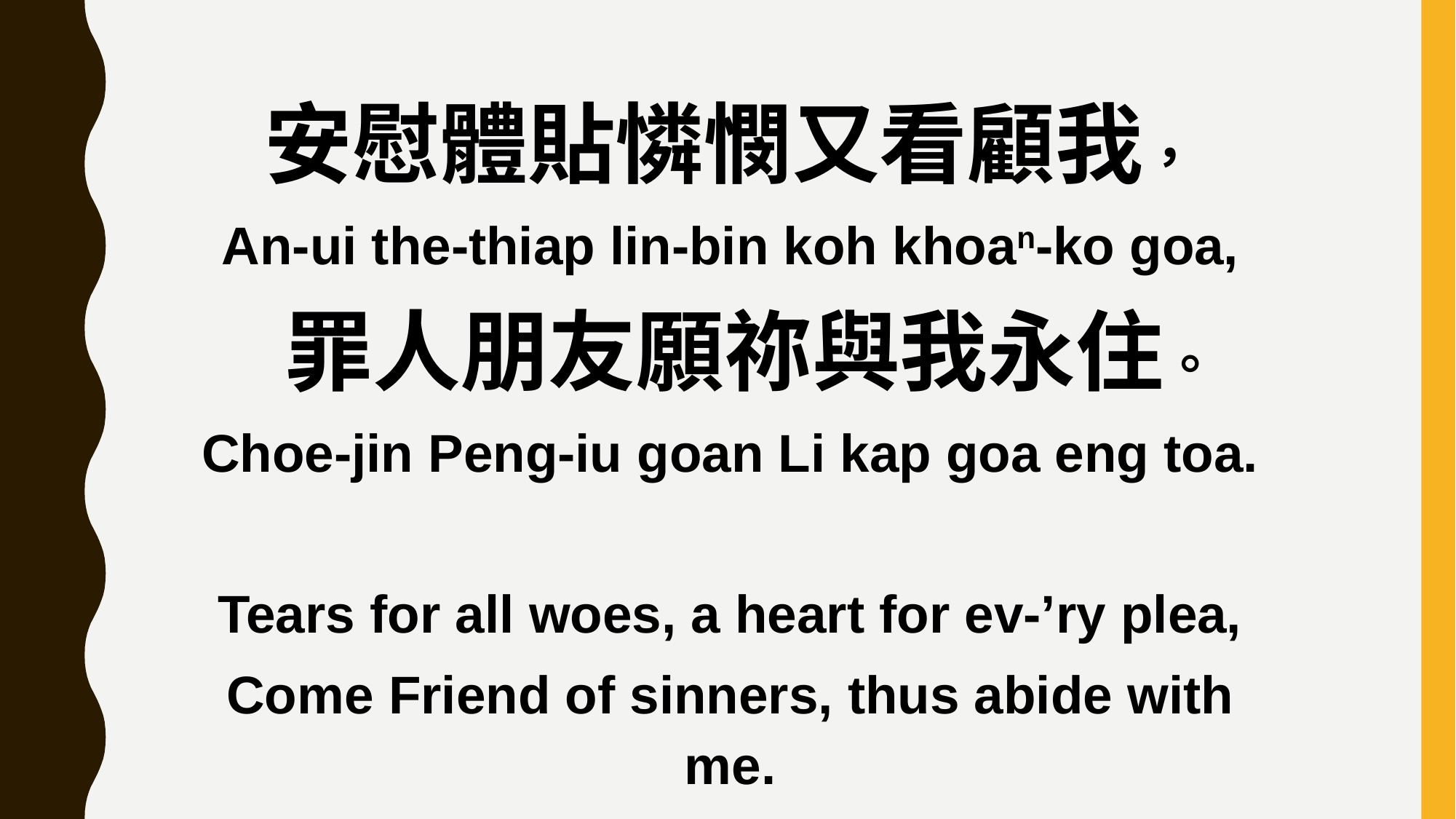

安慰體貼憐憫又看顧我，
An-ui the-thiap lin-bin koh khoan-ko goa,
 罪人朋友願祢與我永住。
Choe-jin Peng-iu goan Li kap goa eng toa.

Tears for all woes, a heart for ev-’ry plea,
Come Friend of sinners, thus abide with me.